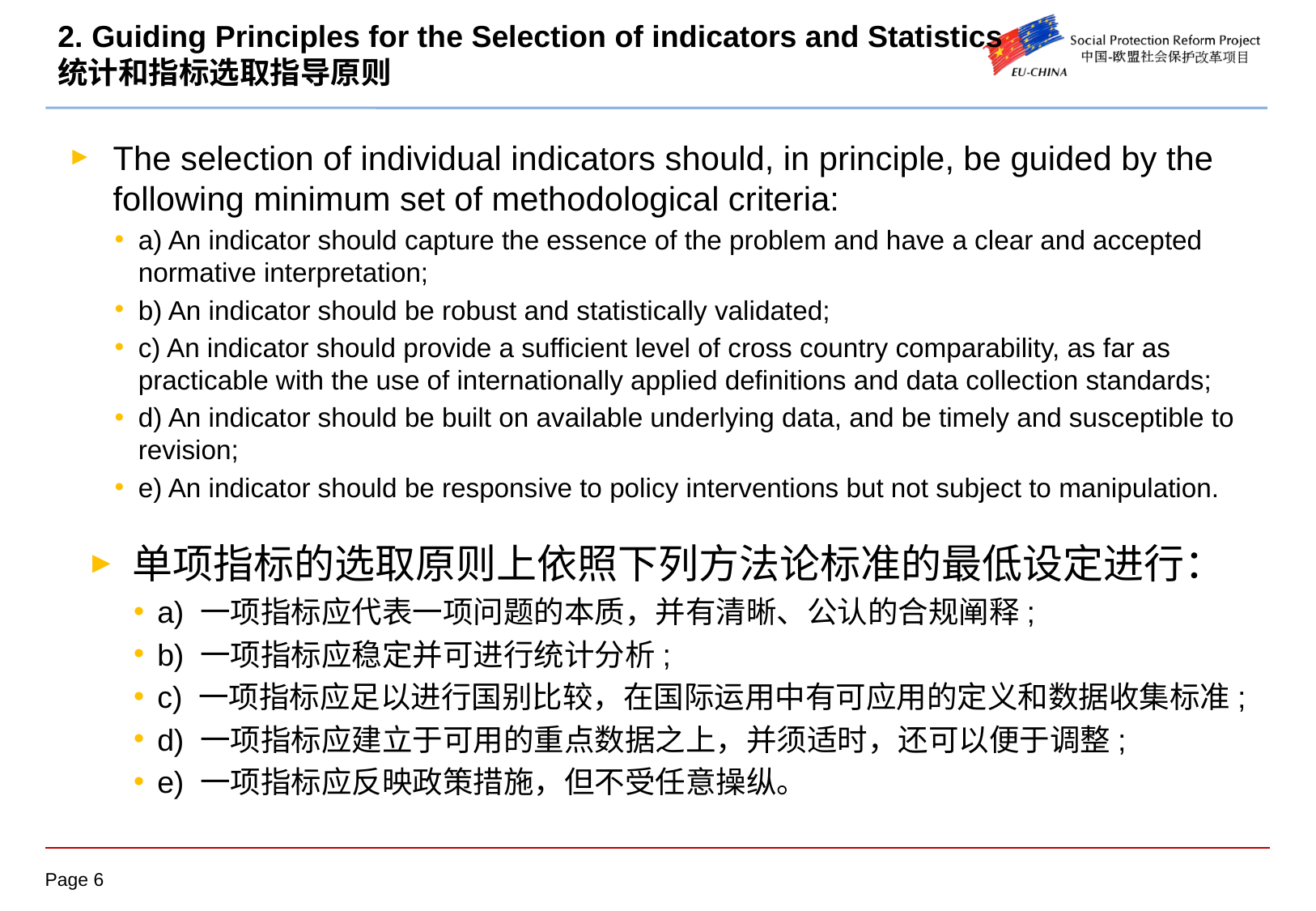

# 2. Guiding Principles for the Selection of indicators and Statistics 统计和指标选取指导原则
The selection of individual indicators should, in principle, be guided by the following minimum set of methodological criteria:
a) An indicator should capture the essence of the problem and have a clear and accepted normative interpretation;
b) An indicator should be robust and statistically validated;
c) An indicator should provide a sufficient level of cross country comparability, as far as practicable with the use of internationally applied definitions and data collection standards;
d) An indicator should be built on available underlying data, and be timely and susceptible to revision;
e) An indicator should be responsive to policy interventions but not subject to manipulation.
单项指标的选取原则上依照下列方法论标准的最低设定进行：
a) 一项指标应代表一项问题的本质，并有清晰、公认的合规阐释;
b) 一项指标应稳定并可进行统计分析;
c) 一项指标应足以进行国别比较，在国际运用中有可应用的定义和数据收集标准;
d) 一项指标应建立于可用的重点数据之上，并须适时，还可以便于调整;
e) 一项指标应反映政策措施，但不受任意操纵。